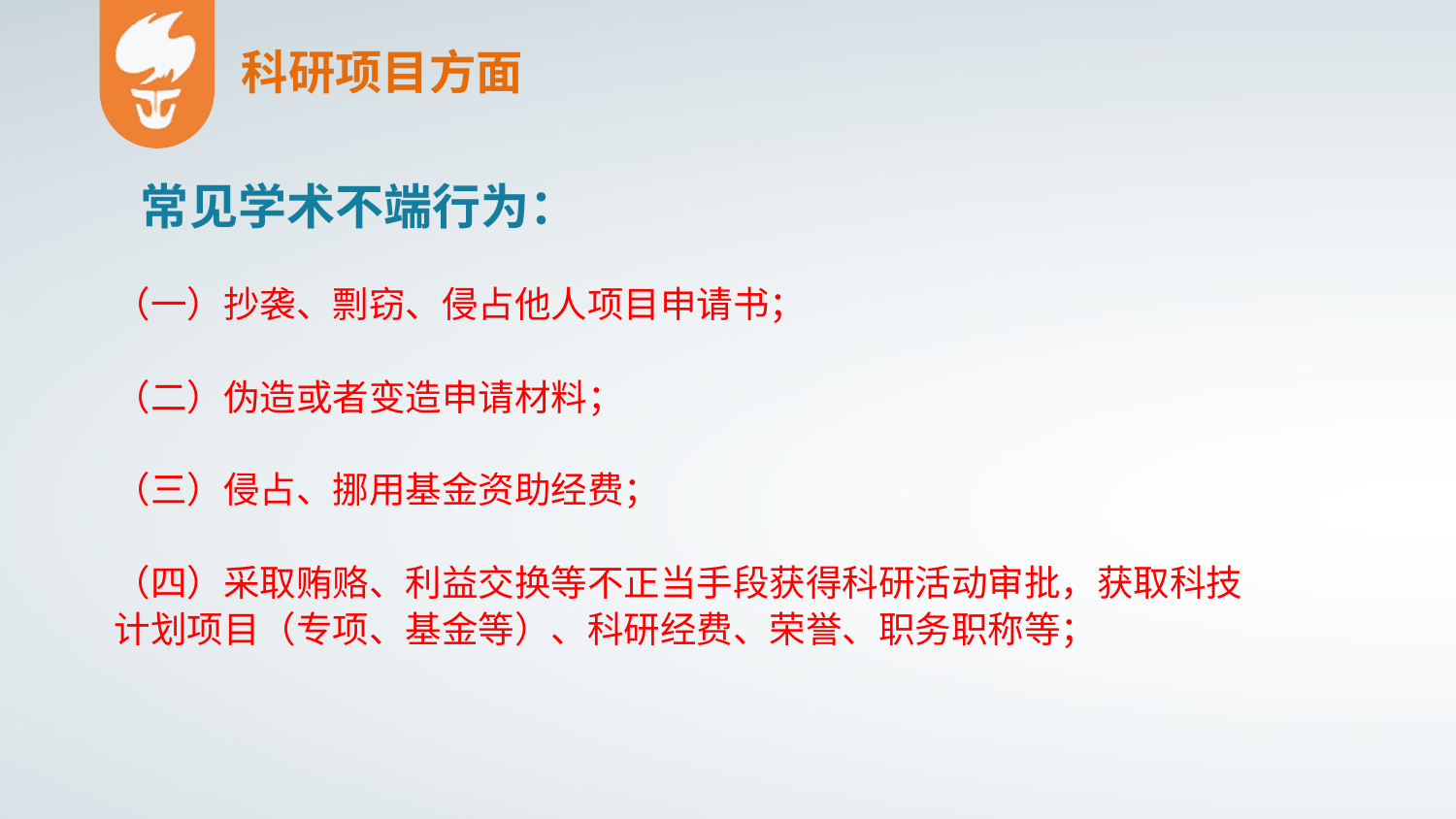

科研项目方面
常见学术不端行为：
（一）抄袭、剽窃、侵占他人项目申请书；

（二）伪造或者变造申请材料；

（三）侵占、挪用基金资助经费；

（四）采取贿赂、利益交换等不正当手段获得科研活动审批，获取科技计划项目（专项、基金等）、科研经费、荣誉、职务职称等；